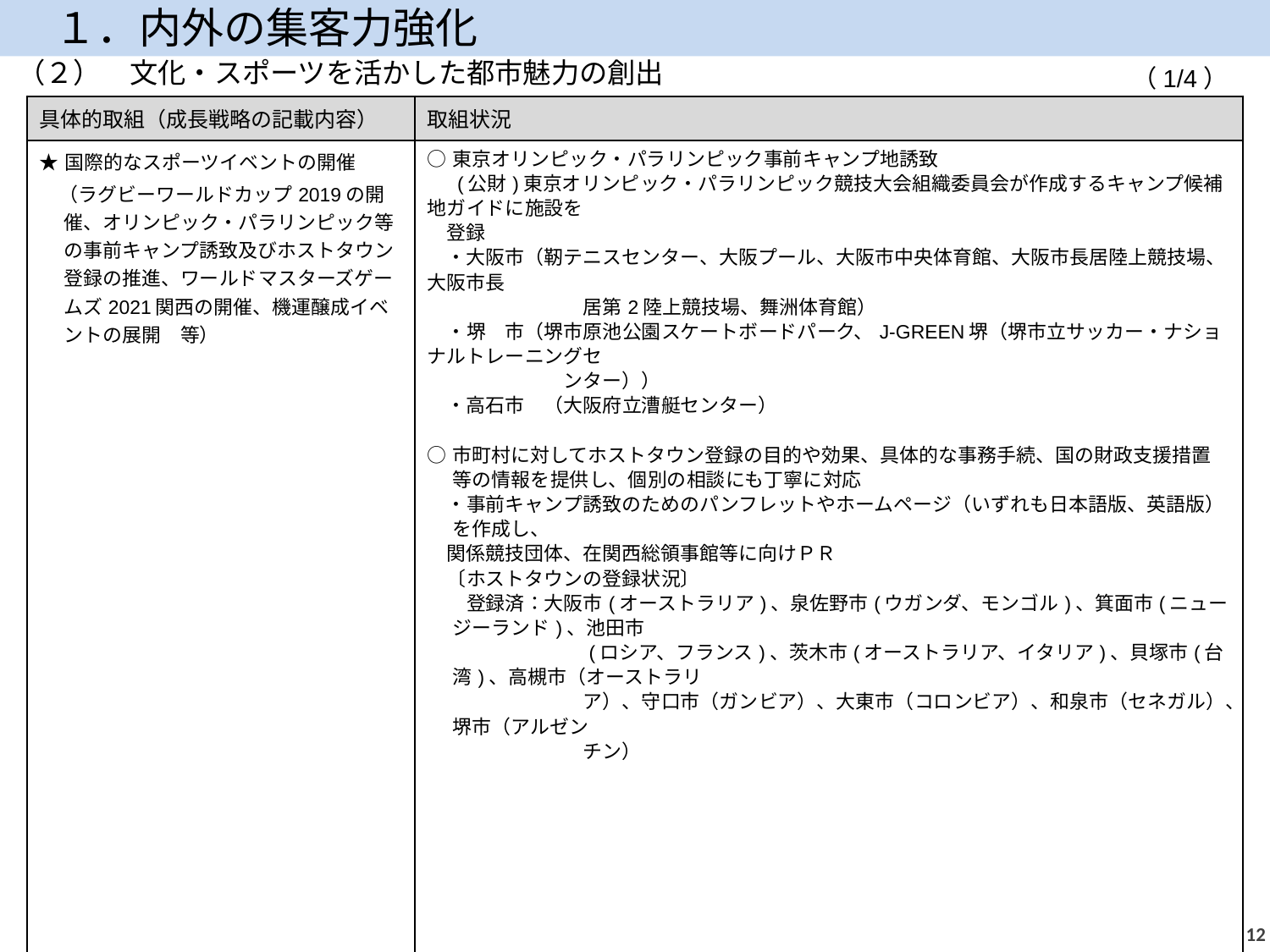

１．内外の集客力強化
（２）　文化・スポーツを活かした都市魅力の創出
（1/4）
| 具体的取組（成長戦略の記載内容） | 取組状況 |
| --- | --- |
| ★国際的なスポーツイベントの開催 　（ラグビーワールドカップ2019の開催、オリンピック・パラリンピック等の事前キャンプ誘致及びホストタウン登録の推進、ワールドマスターズゲームズ2021関西の開催、機運醸成イベントの展開　等） | ○東京オリンピック・パラリンピック事前キャンプ地誘致 　 (公財)東京オリンピック・パラリンピック競技大会組織委員会が作成するキャンプ候補地ガイドに施設を 登録 　・大阪市（靭テニスセンター、大阪プール、大阪市中央体育館、大阪市長居陸上競技場、大阪市長　 　　　　　　　　居第2陸上競技場、舞洲体育館） 　・堺　市（堺市原池公園スケートボードパーク、J-GREEN堺（堺市立サッカー・ナショナルトレーニングセ 　　　　　　　ンター）） 　・高石市　（大阪府立漕艇センター） ○市町村に対してホストタウン登録の目的や効果、具体的な事務手続、国の財政支援措置等の情報を提供し、個別の相談にも丁寧に対応 　・事前キャンプ誘致のためのパンフレットやホームページ（いずれも日本語版、英語版）を作成し、 関係競技団体、在関西総領事館等に向けＰＲ 　〔ホストタウンの登録状況〕 　　登録済：大阪市(オーストラリア)、泉佐野市(ウガンダ、モンゴル)、箕面市(ニュージーランド)、池田市 　　　　　　　　(ロシア、フランス)、茨木市(オーストラリア、イタリア)、貝塚市(台湾)、高槻市（オーストラリ　　 　　　　　　　　ア）、守口市（ガンビア）、大東市（コロンビア）、和泉市（セネガル）、堺市（アルゼン 　　　　　　　　チン） （次ページに続く） |

12